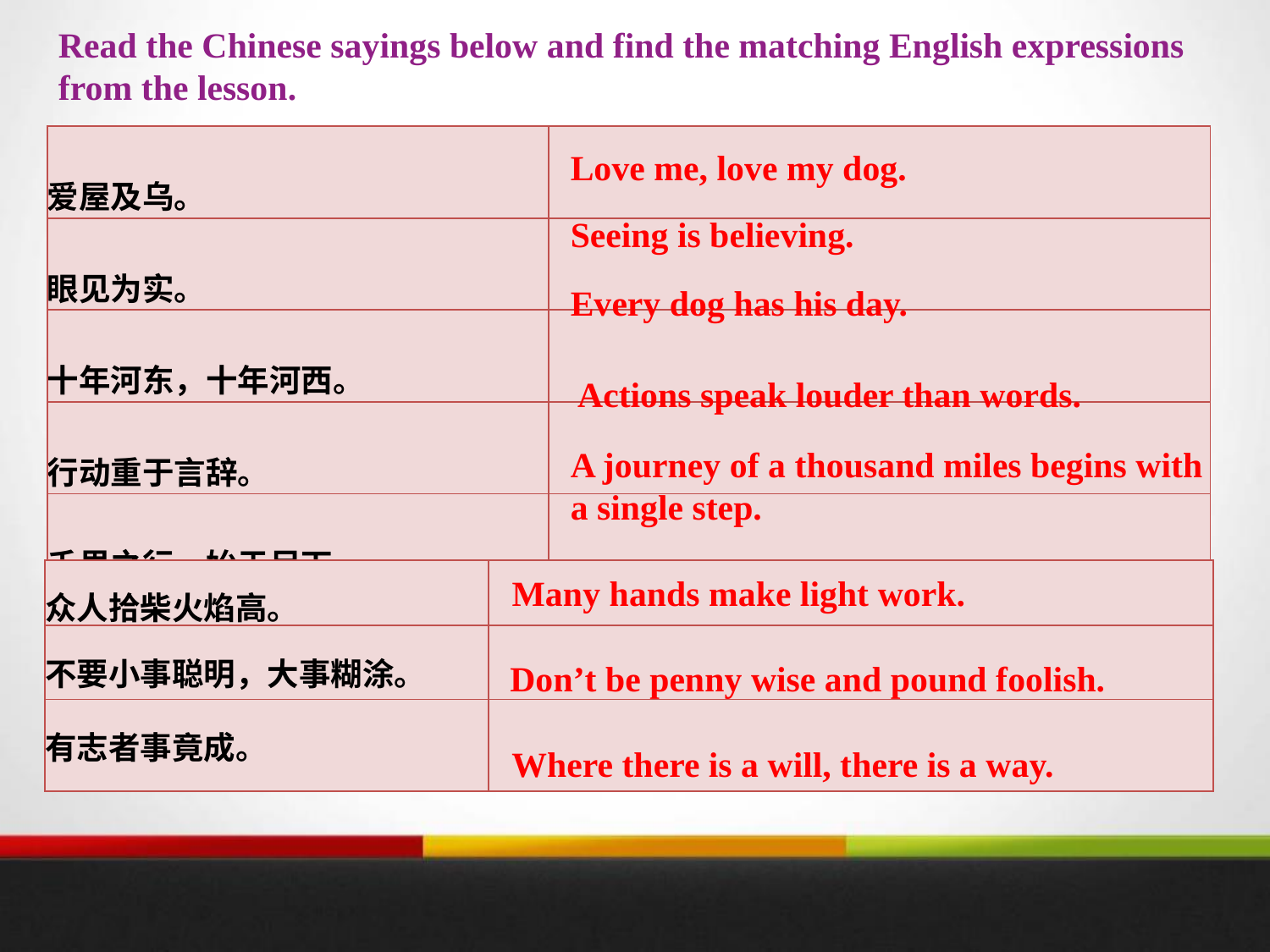

Read the Chinese sayings below and find the matching English expressions from the lesson.
| 爱屋及乌。 |  |
| --- | --- |
| 眼见为实。 |  |
| 十年河东，十年河西。 |  |
| 行动重于言辞。 |  |
| 千里之行，始于足下。 |  |
Love me, love my dog.
Seeing is believing.
Every dog has his day.
Actions speak louder than words.
A journey of a thousand miles begins with a single step.
| 众人拾柴火焰高。 |  |
| --- | --- |
| 不要小事聪明，大事糊涂。 |  |
| 有志者事竟成。 |  |
Many hands make light work.
Don’t be penny wise and pound foolish.
Where there is a will, there is a way.